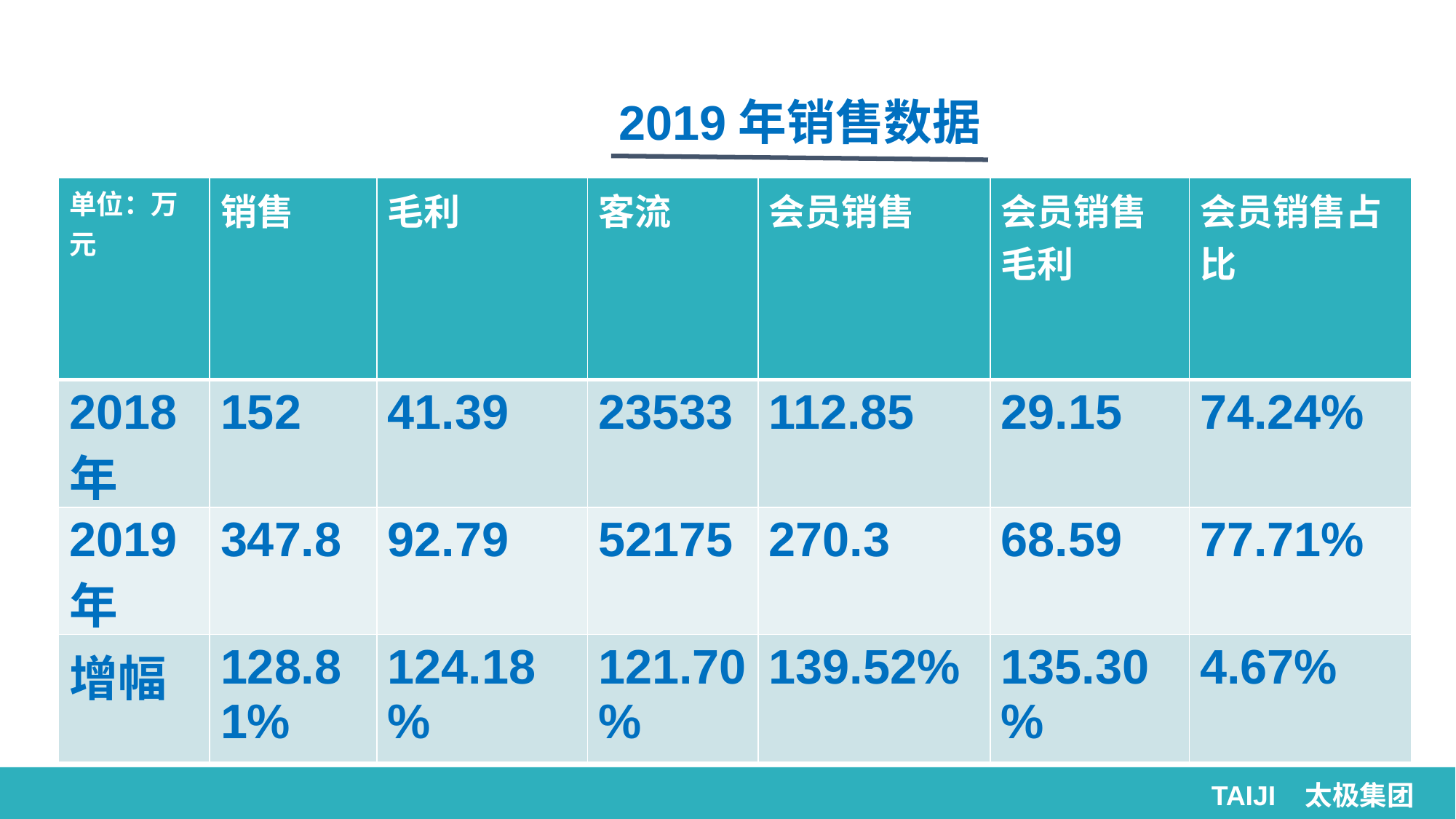

2019年销售数据
| 单位：万元 | 销售 | 毛利 | 客流 | 会员销售 | 会员销售毛利 | 会员销售占比 |
| --- | --- | --- | --- | --- | --- | --- |
| 2018年 | 152 | 41.39 | 23533 | 112.85 | 29.15 | 74.24% |
| 2019年 | 347.8 | 92.79 | 52175 | 270.3 | 68.59 | 77.71% |
| 增幅 | 128.81% | 124.18% | 121.70% | 139.52% | 135.30% | 4.67% |

TAIJI   太极集团